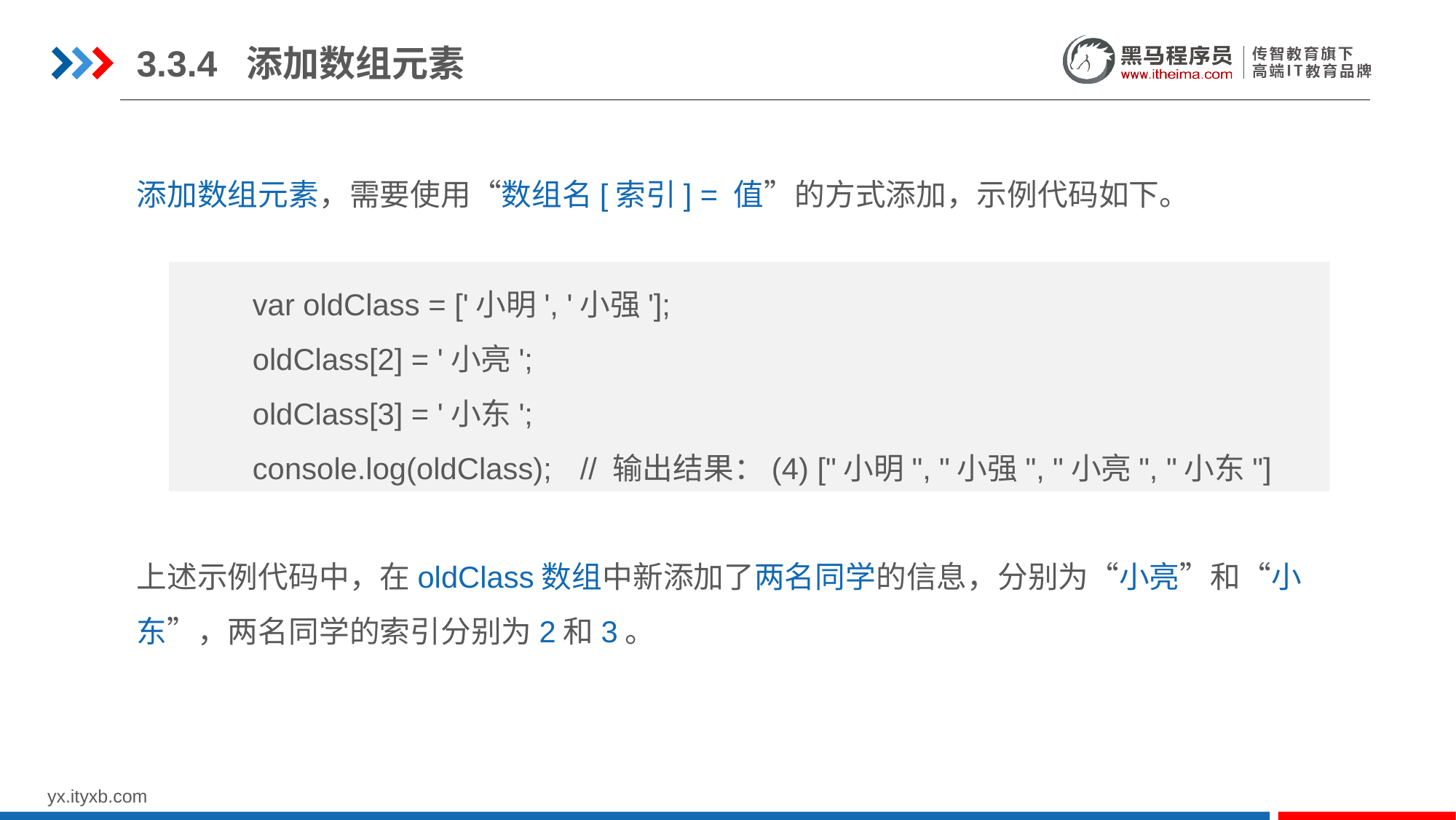

3.3.4  添加数组元素
添加数组元素，需要使用“数组名[索引] = 值”的方式添加，示例代码如下。

上述示例代码中，在oldClass数组中新添加了两名同学的信息，分别为“小亮”和“小东”，两名同学的索引分别为2和3。
var oldClass = ['小明', '小强'];
oldClass[2] = '小亮';
oldClass[3] = '小东';
console.log(oldClass); 	// 输出结果：(4) ["小明", "小强", "小亮", "小东"]